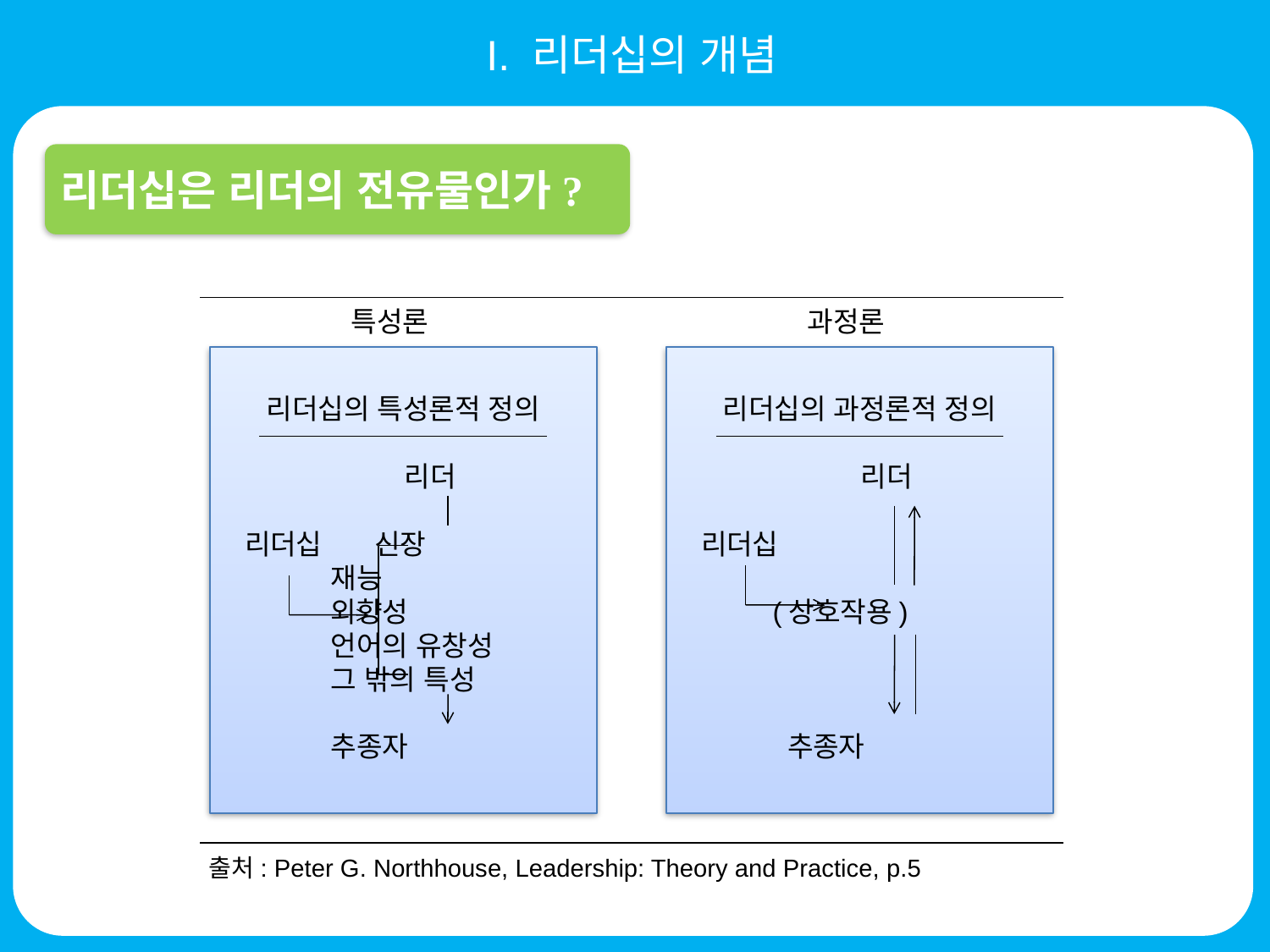

I. 리더십의 개념
리더십은 리더의 전유물인가?
특성론
과정론

리더십의 특성론적 정의

      리더

  리더십       신장
             재능
             외향성
             언어의 유창성
             그 밖의 특성

             추종자

리더십의 과정론적 정의

      리더

  리더십

            (상호작용)

             추종자
출처: Peter G. Northhouse, Leadership: Theory and Practice, p.5